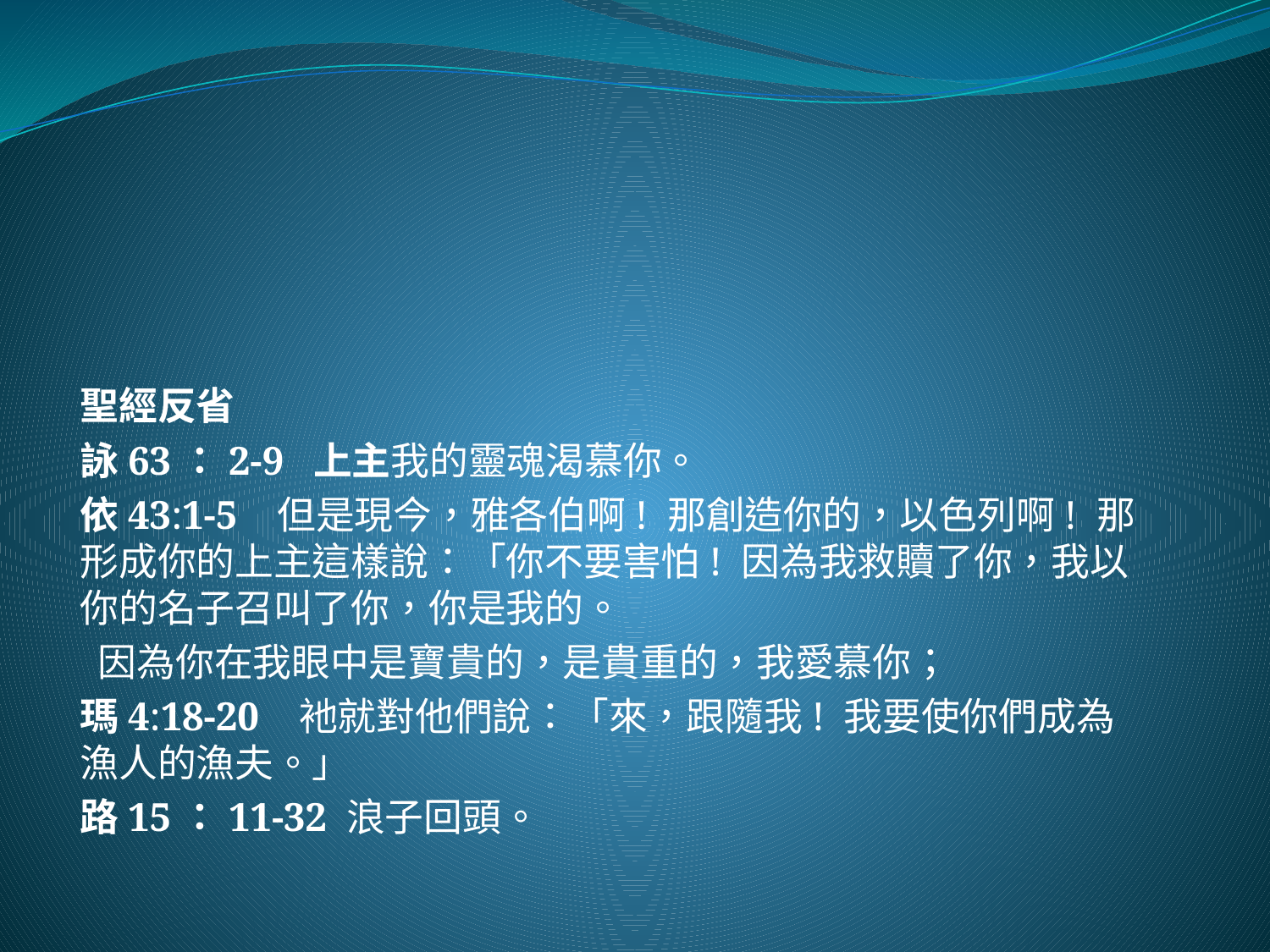

#
聖經反省
詠63：2-9  上主我的靈魂渴慕你。
依43:1-5   但是現今，雅各伯啊! 那創造你的，以色列啊! 那形成你的上主這樣說：「你不要害怕! 因為我救贖了你，我以你的名子召叫了你，你是我的。
 因為你在我眼中是寶貴的，是貴重的，我愛慕你；
瑪4:18-20   衪就對他們說：「來，跟隨我! 我要使你們成為漁人的漁夫。」
路15：11-32 浪子回頭。